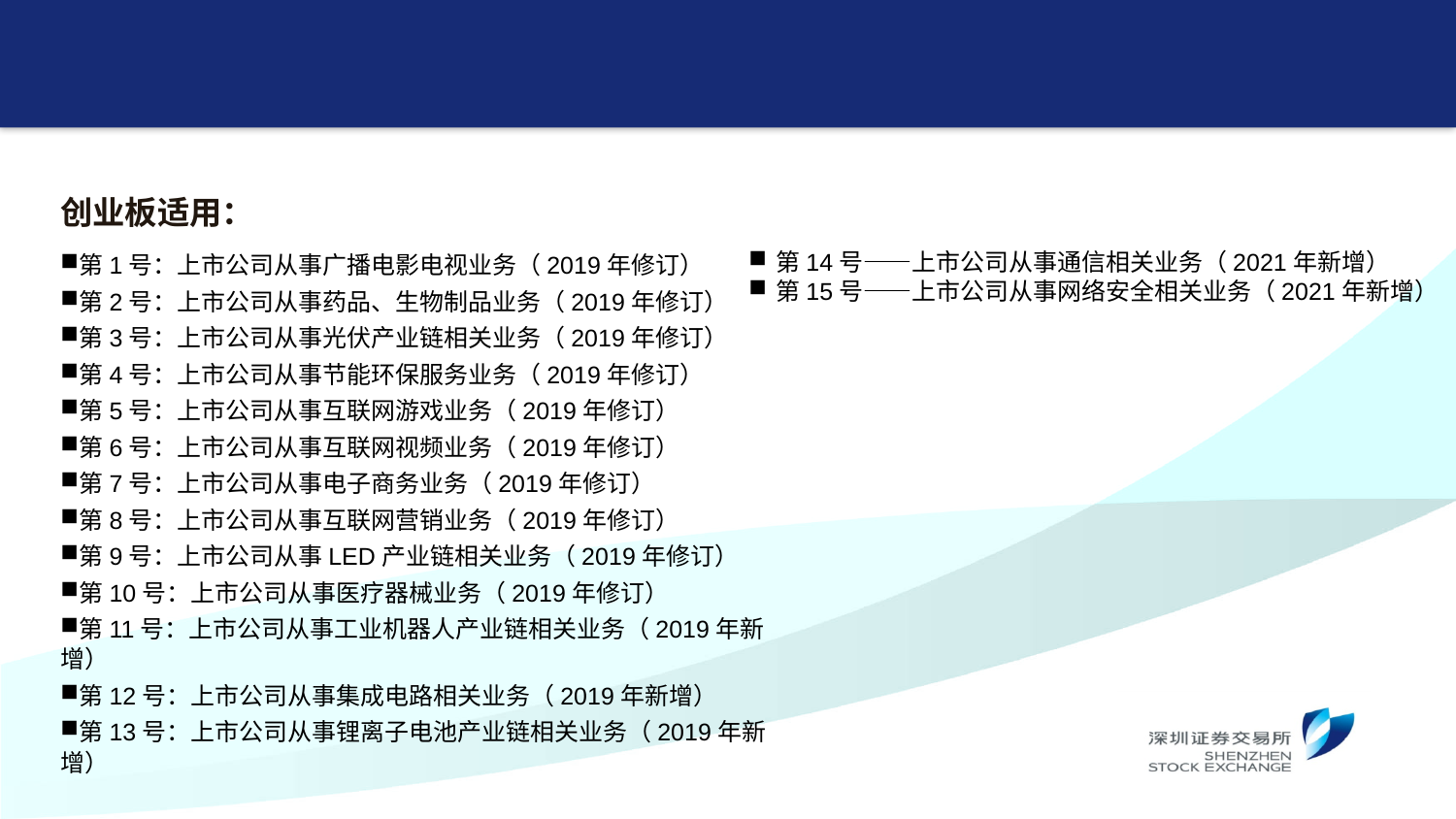

创业板适用：
第1号：上市公司从事广播电影电视业务（2019年修订）
第2号：上市公司从事药品、生物制品业务（2019年修订）
第3号：上市公司从事光伏产业链相关业务（2019年修订）
第4号：上市公司从事节能环保服务业务（2019年修订）
第5号：上市公司从事互联网游戏业务（2019年修订）
第6号：上市公司从事互联网视频业务（2019年修订）
第7号：上市公司从事电子商务业务（2019年修订）
第8号：上市公司从事互联网营销业务（2019年修订）
第9号：上市公司从事LED产业链相关业务（2019年修订）
第10号：上市公司从事医疗器械业务（2019年修订）
第11号：上市公司从事工业机器人产业链相关业务（2019年新增）
第12号：上市公司从事集成电路相关业务（2019年新增）
第13号：上市公司从事锂离子电池产业链相关业务（2019年新增）
第14号——上市公司从事通信相关业务（2021年新增）
第15号——上市公司从事网络安全相关业务（2021年新增）